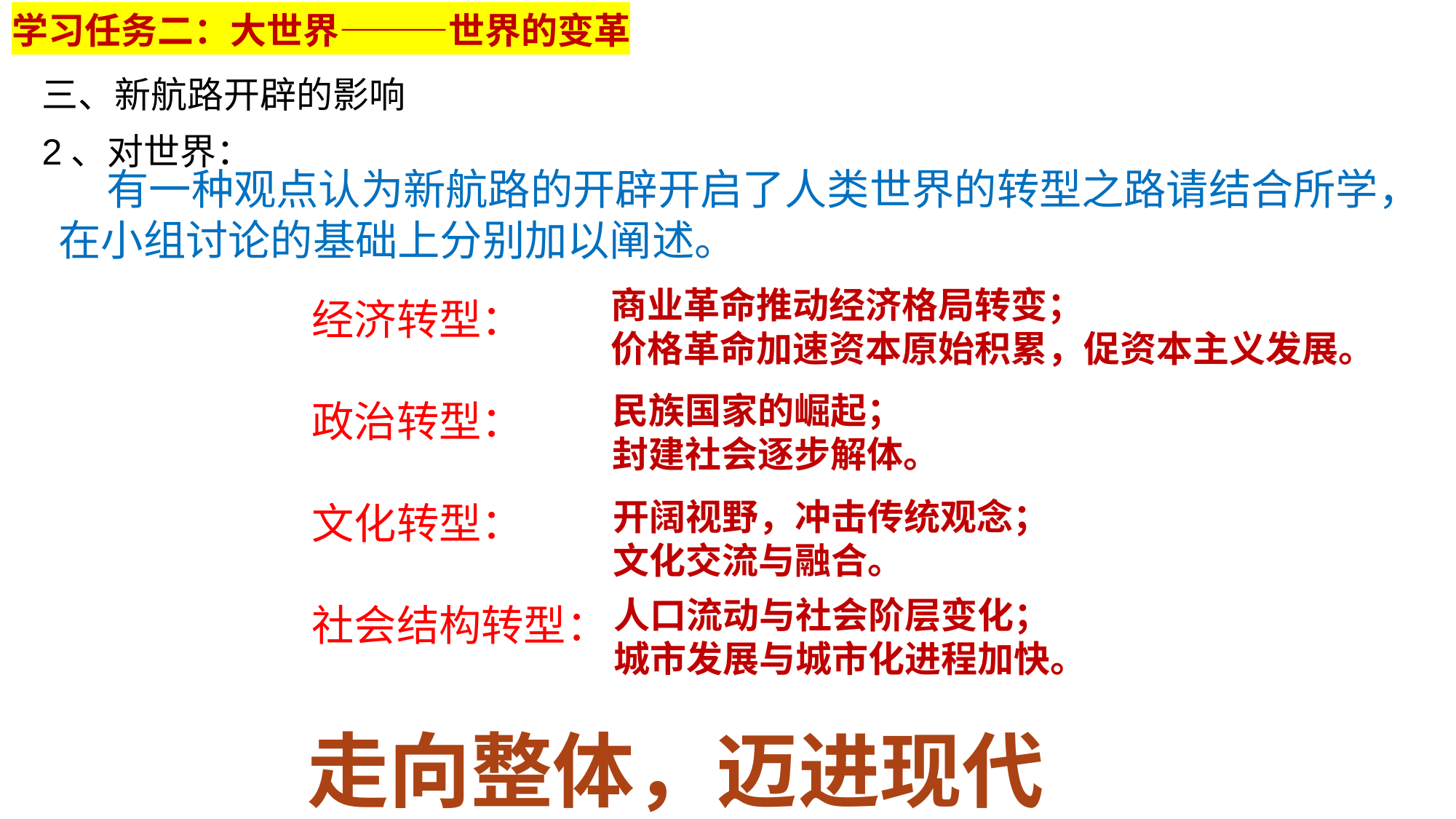

学习任务二：大世界———世界的变革
三、新航路开辟的影响
2、对世界：

    有一种观点认为新航路的开辟开启了人类世界的转型之路请结合所学，在小组讨论的基础上分别加以阐述。
商业革命推动经济格局转变；
价格革命加速资本原始积累，促资本主义发展。
经济转型：

政治转型：

文化转型：

社会结构转型：
民族国家的崛起；
封建社会逐步解体。

开阔视野，冲击传统观念；
文化交流与融合。

人口流动与社会阶层变化；
城市发展与城市化进程加快。

走向整体，迈进现代